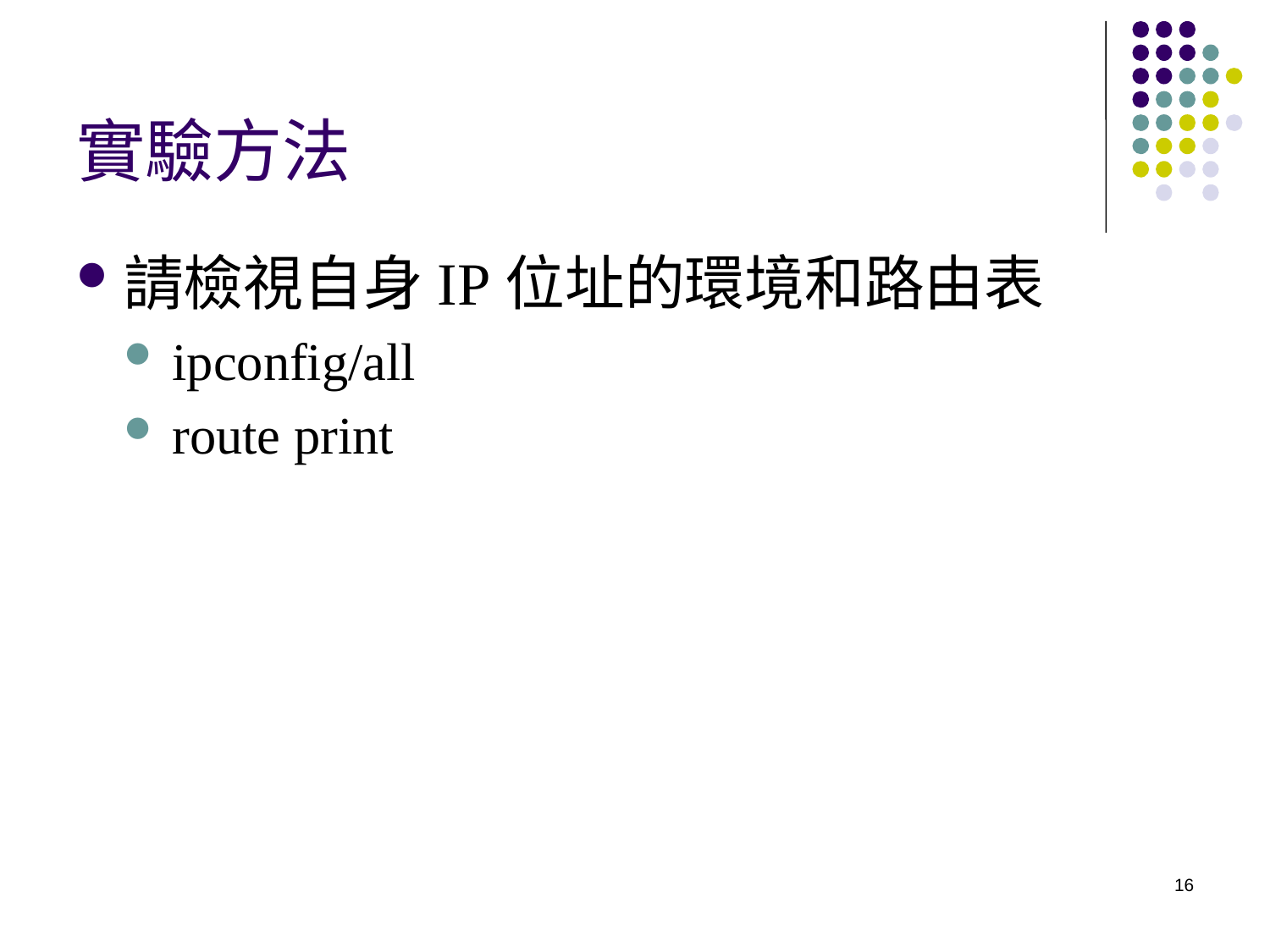

# 實驗方法
請檢視自身IP位址的環境和路由表
ipconfig/all
route print

16